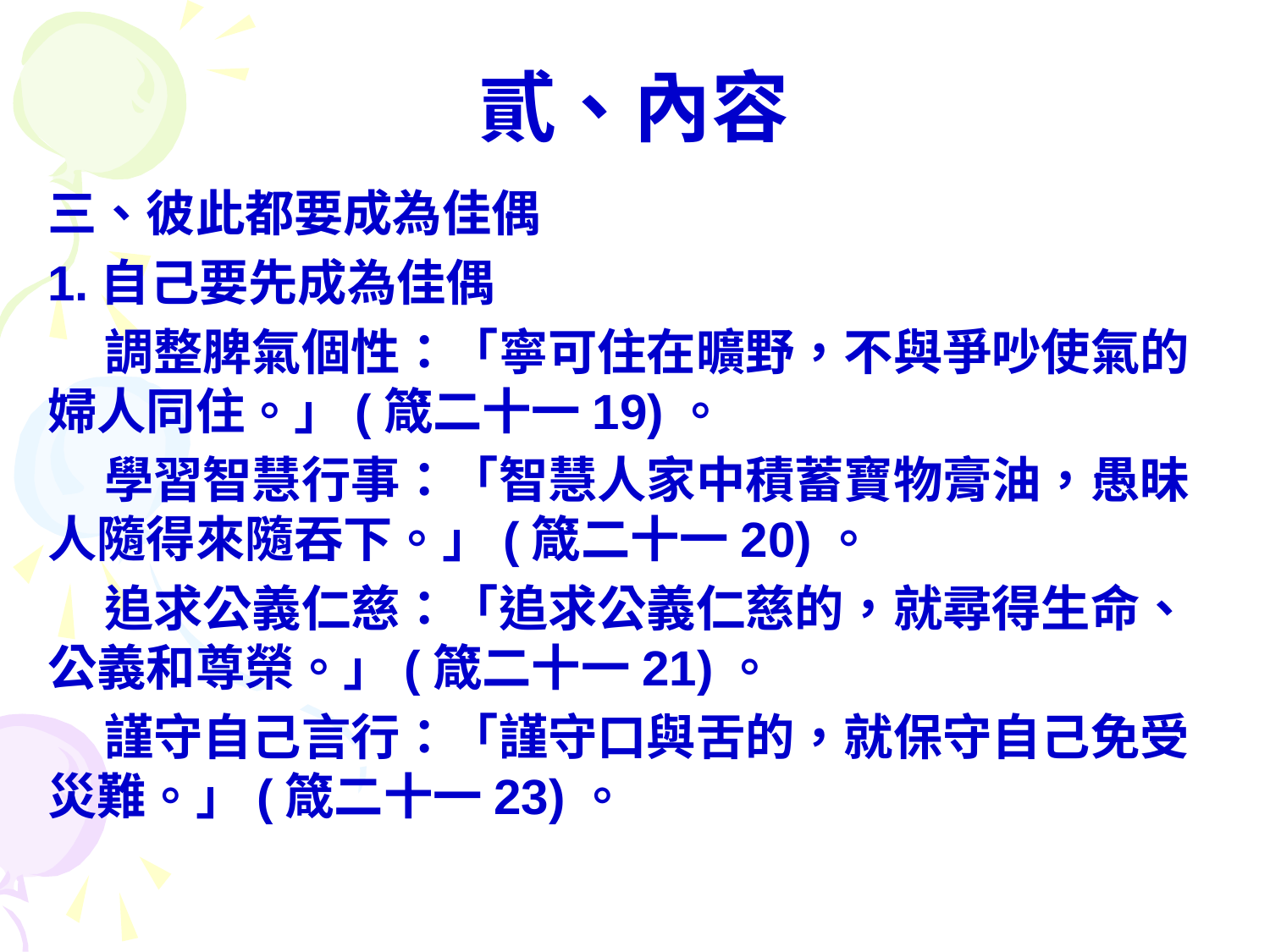

# 貳、內容
三、彼此都要成為佳偶
1.自己要先成為佳偶
    調整脾氣個性：「寧可住在曠野，不與爭吵使氣的婦人同住。」(箴二十一19)。
    學習智慧行事：「智慧人家中積蓄寶物膏油，愚昧人隨得來隨吞下。」(箴二十一20)。
    追求公義仁慈：「追求公義仁慈的，就尋得生命、公義和尊榮。」(箴二十一21)。
    謹守自己言行：「謹守口與舌的，就保守自己免受災難。」(箴二十一23)。